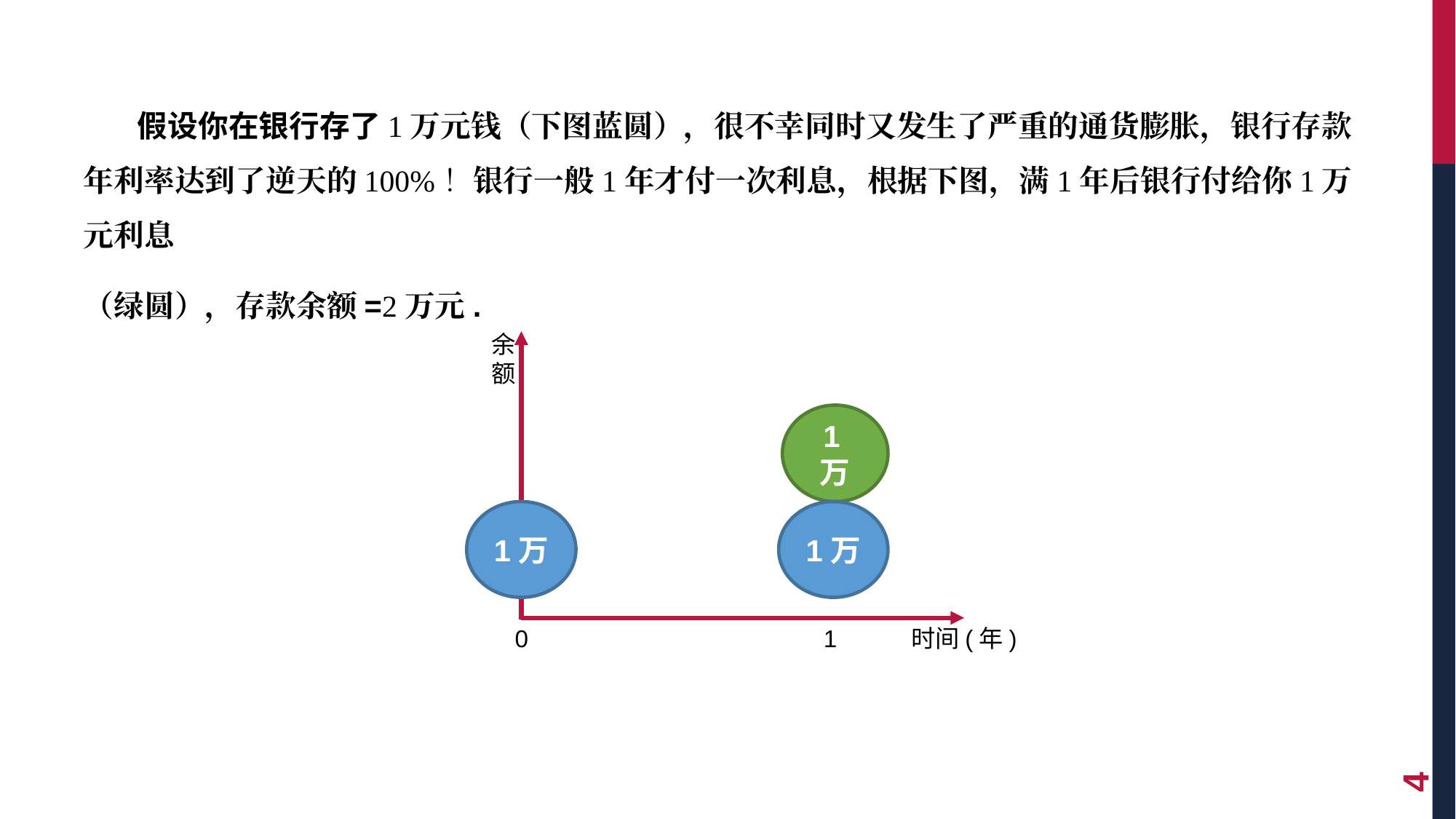

假设你在银行存了1万元钱（下图蓝圆），很不幸同时又发生了严重的通货膨胀，银行存款年利率达到了逆天的100%！银行一般1年才付一次利息，根据下图，满1年后银行付给你1万元利息
（绿圆），存款余额=2万元.
余额
1万
1万
1万
0                                            1          时间(年)
4